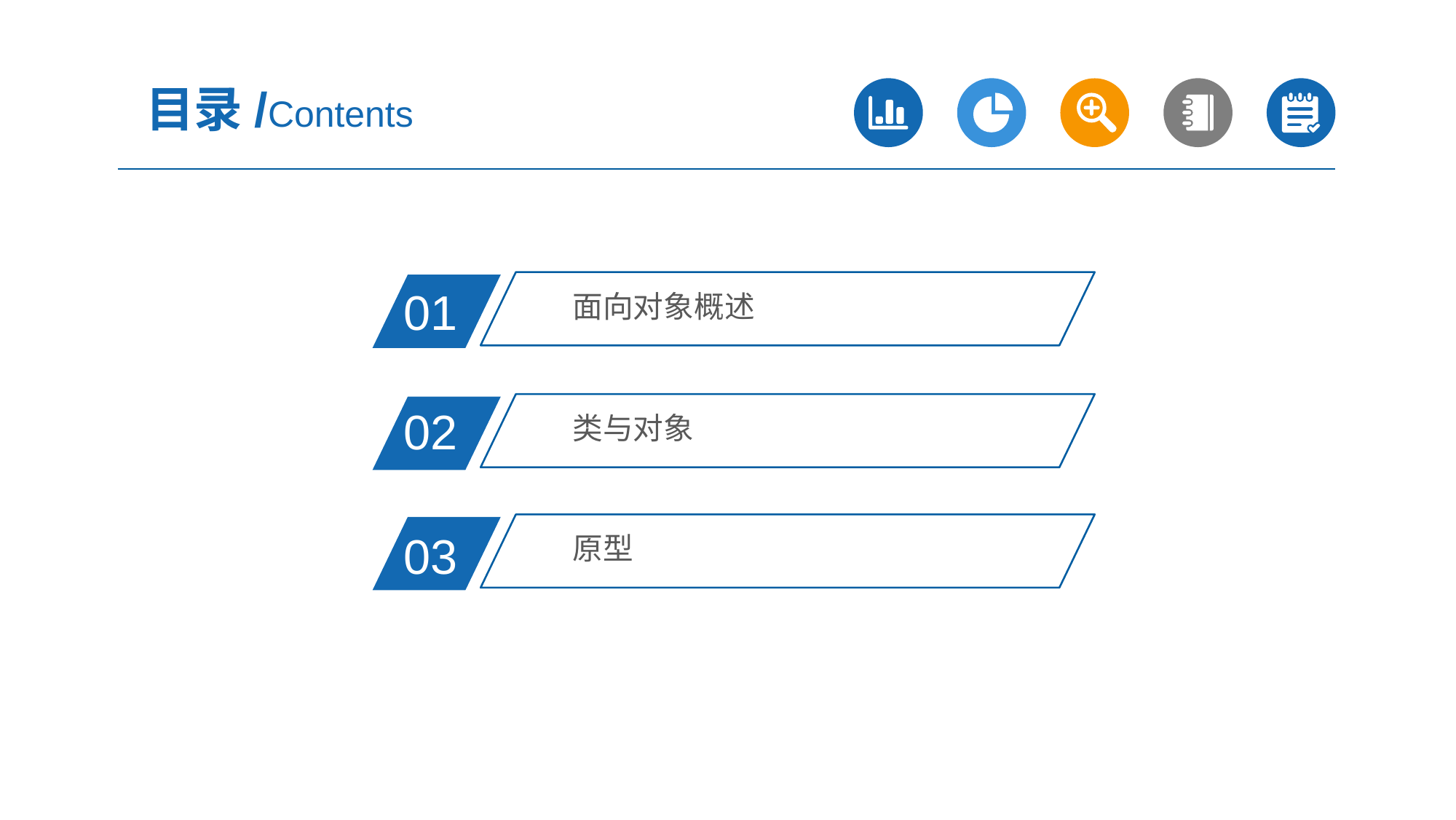

目录/Contents

面向对象概述

01

类与对象
02

原型

03